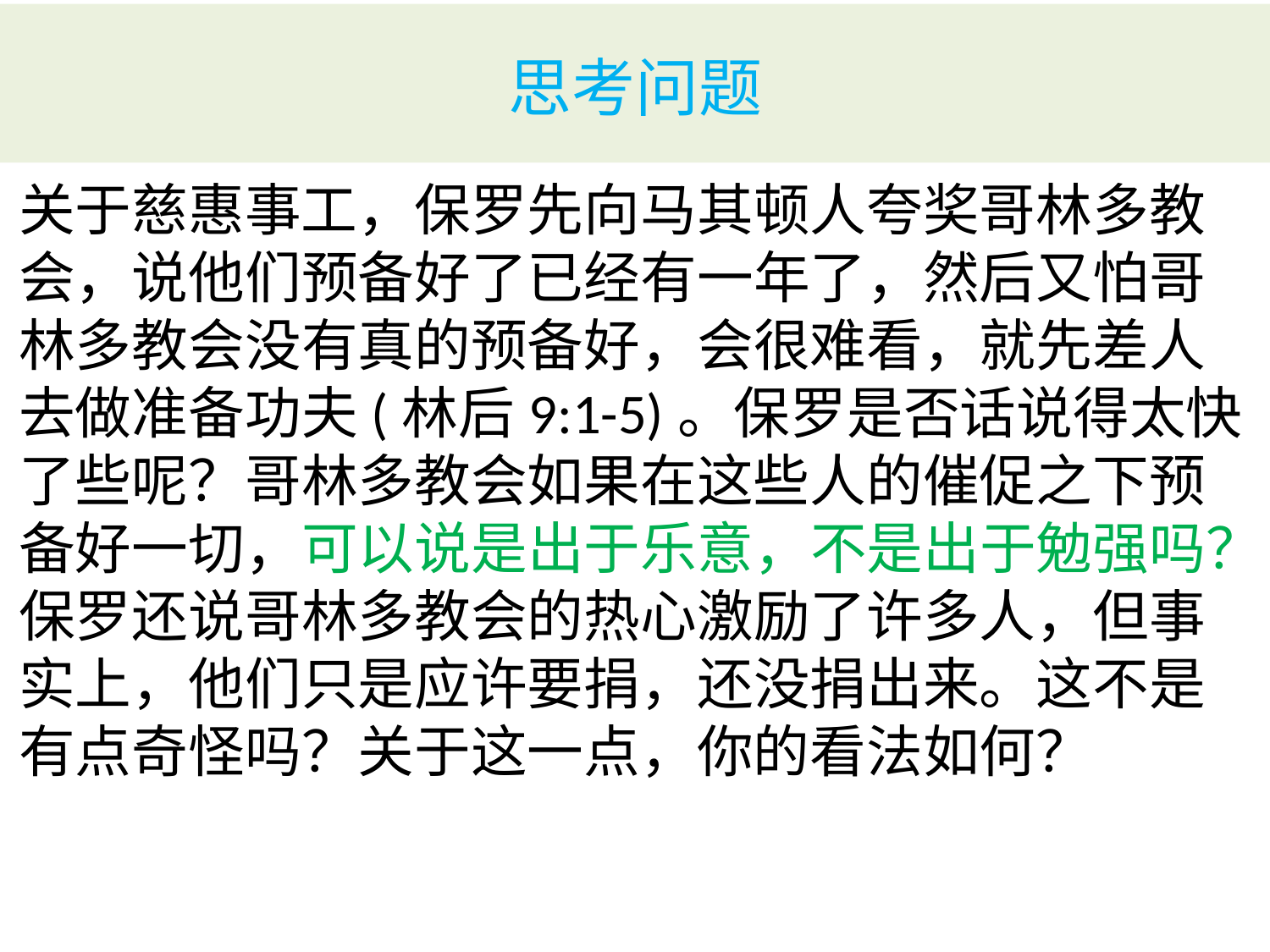

# 思考问题
关于慈惠事工，保罗先向马其顿人夸奖哥林多教会，说他们预备好了已经有一年了，然后又怕哥林多教会没有真的预备好，会很难看，就先差人去做准备功夫(林后9:1-5)。保罗是否话说得太快了些呢？哥林多教会如果在这些人的催促之下预备好一切，可以说是出于乐意，不是出于勉强吗？保罗还说哥林多教会的热心激励了许多人，但事实上，他们只是应许要捐，还没捐出来。这不是有点奇怪吗？关于这一点，你的看法如何？